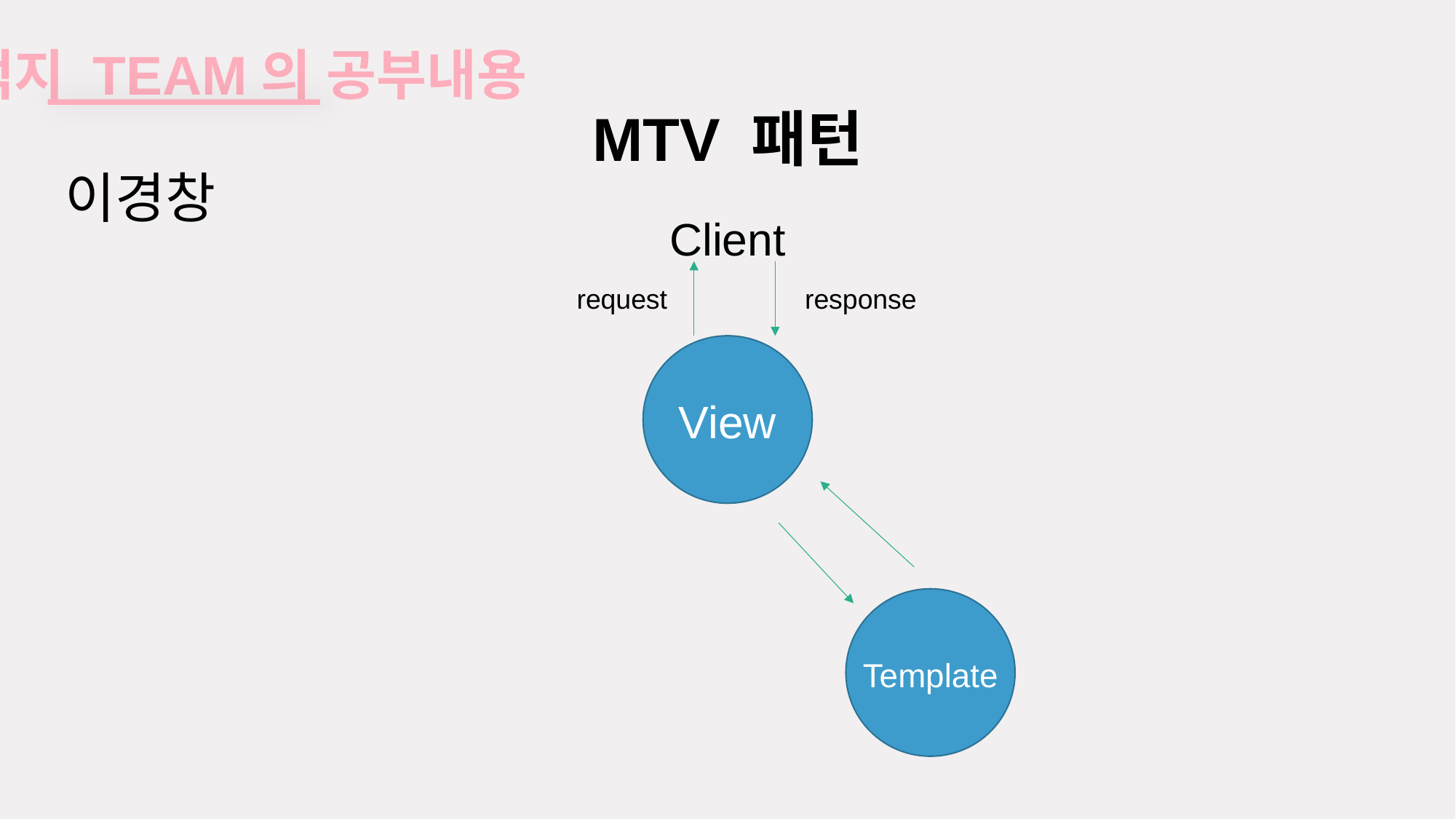

적지 TEAM의 공부내용
MTV 패턴

이경창

Client
request
response

View

Template